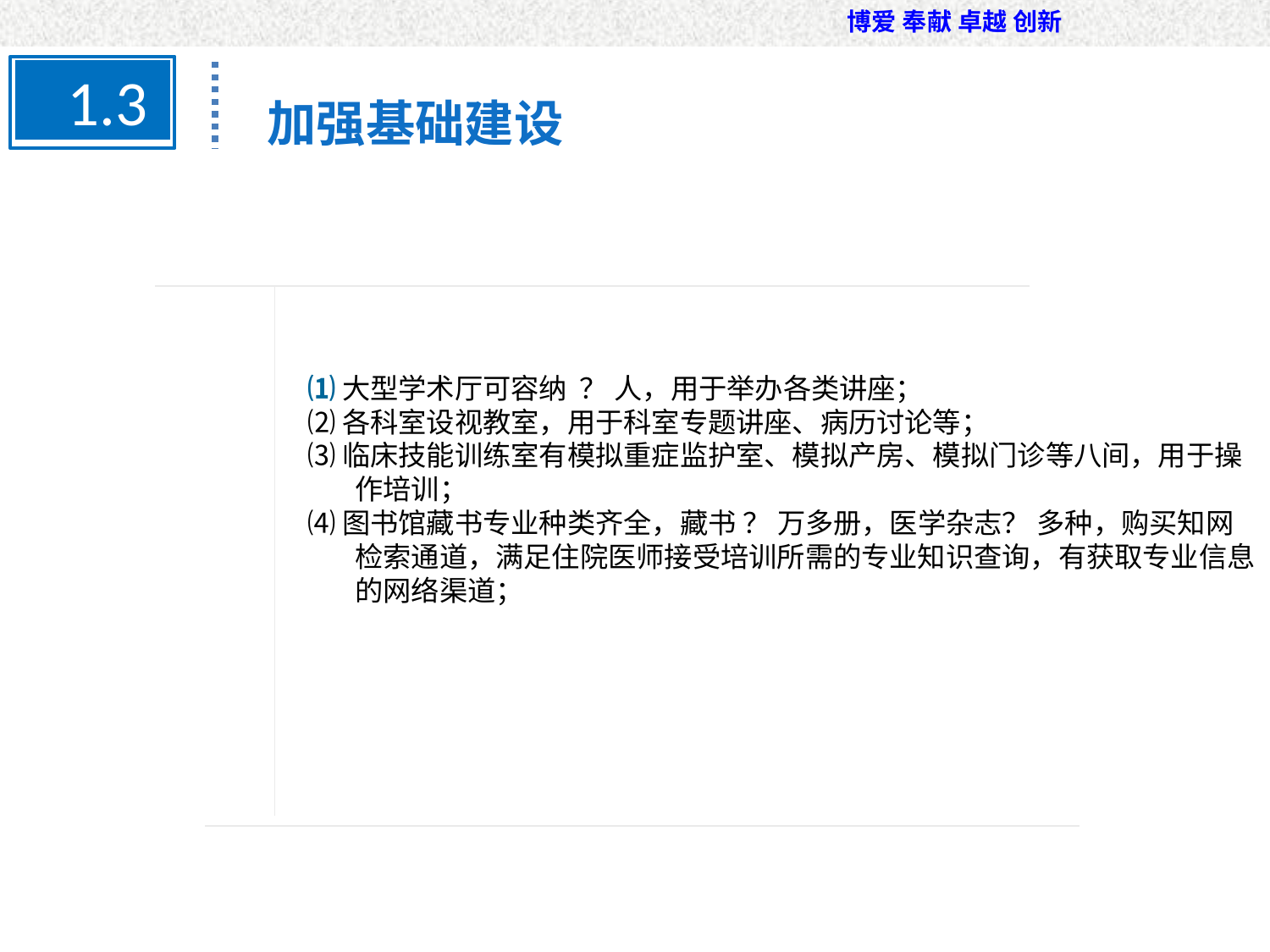

加强基础建设
1.3

⑴大型学术厅可容纳  ？ 人，用于举办各类讲座；
⑵各科室设视教室，用于科室专题讲座、病历讨论等；
⑶临床技能训练室有模拟重症监护室、模拟产房、模拟门诊等八间，用于操作培训；
⑷图书馆藏书专业种类齐全，藏书 ？ 万多册，医学杂志？ 多种，购买知网检索通道，满足住院医师接受培训所需的专业知识查询，有获取专业信息的网络渠道；